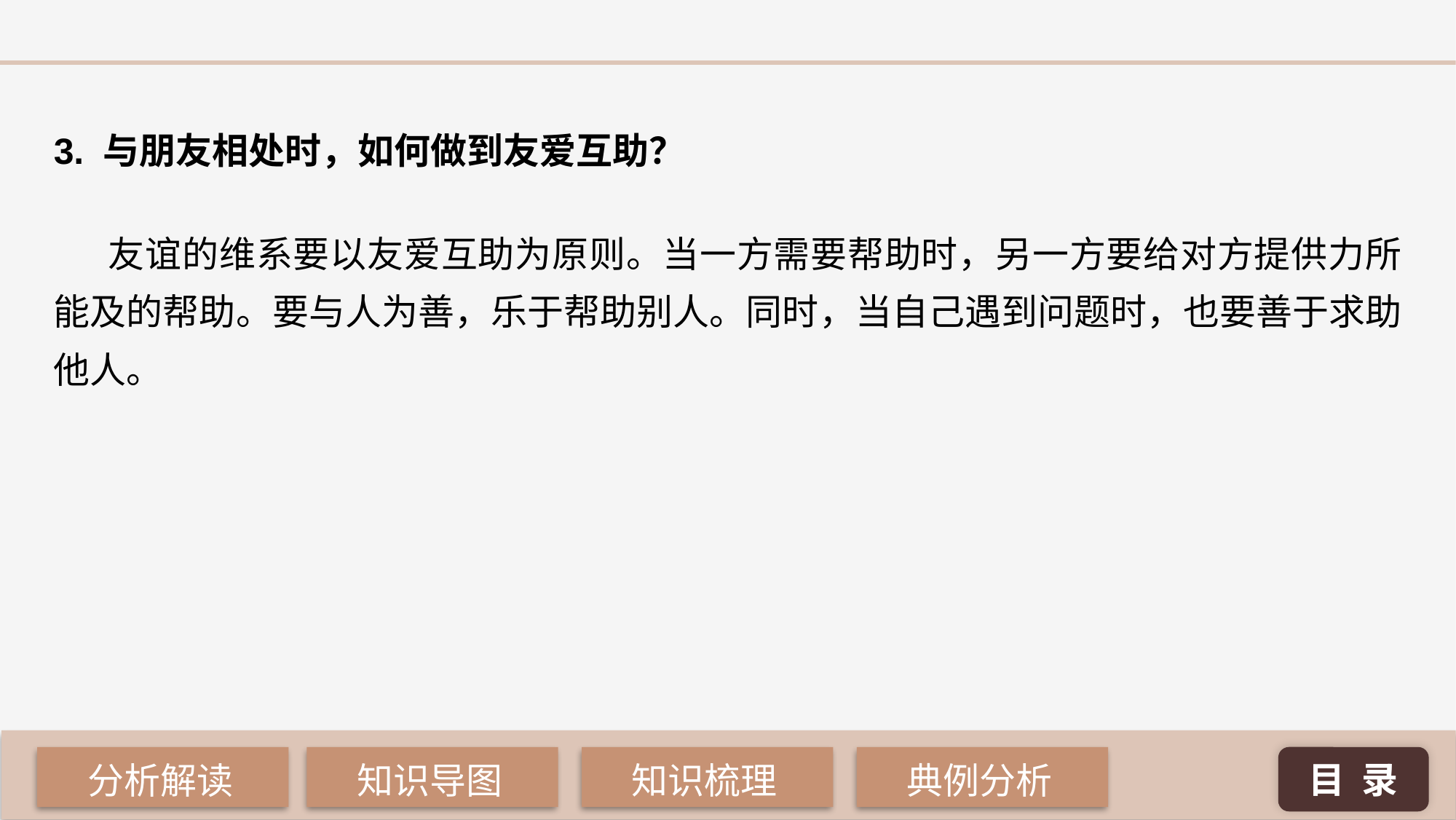

3. 与朋友相处时，如何做到友爱互助？
友谊的维系要以友爱互助为原则。当一方需要帮助时，另一方要给对方提供力所能及的帮助。要与人为善，乐于帮助别人。同时，当自己遇到问题时，也要善于求助他人。